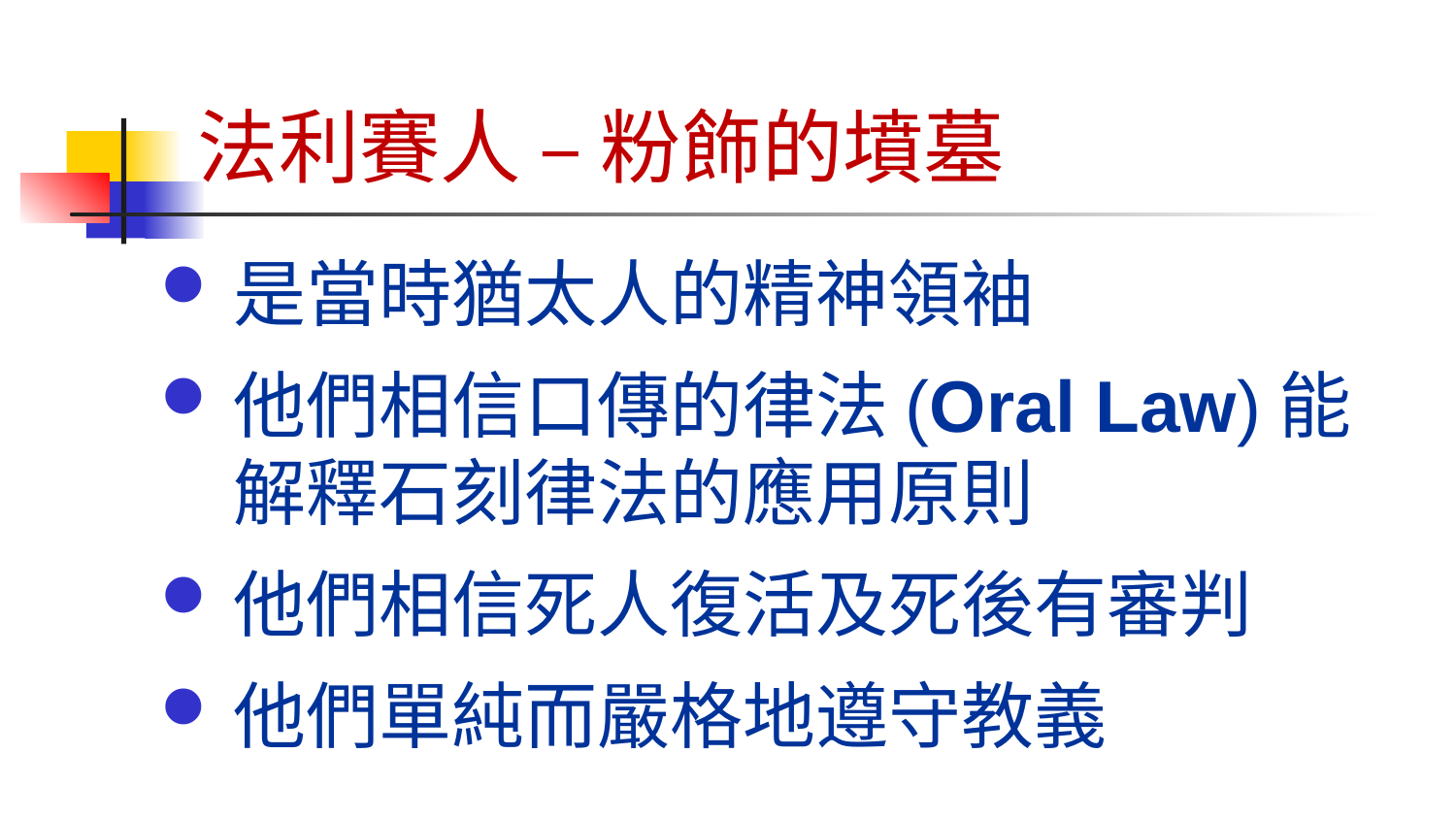

# 法利賽人 – 粉飾的墳墓
是當時猶太人的精神領袖
他們相信口傳的律法(Oral Law)能解釋石刻律法的應用原則
他們相信死人復活及死後有審判
他們單純而嚴格地遵守教義